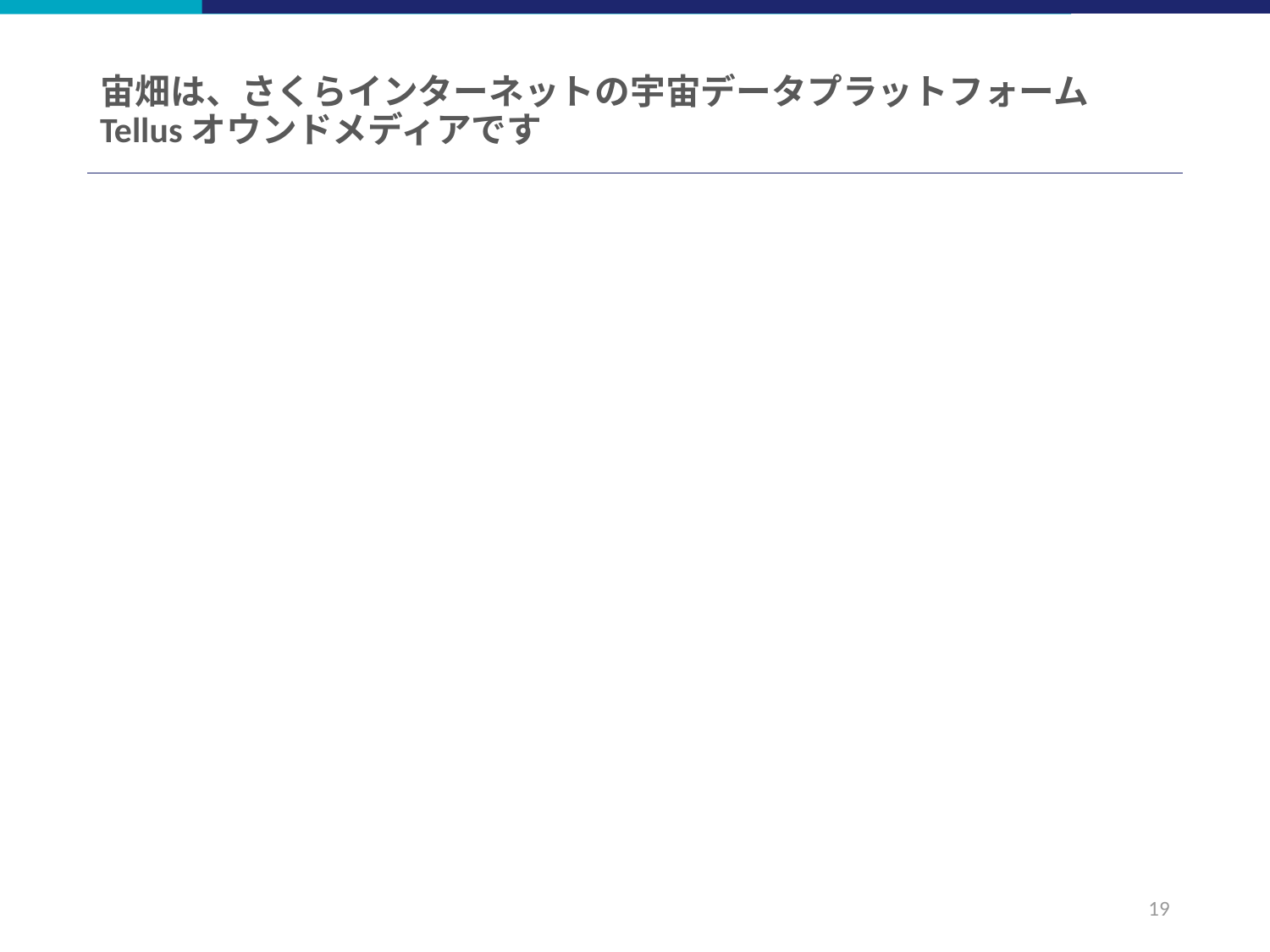

# 宙畑は、さくらインターネットの宇宙データプラットフォームTellusオウンドメディアです

19